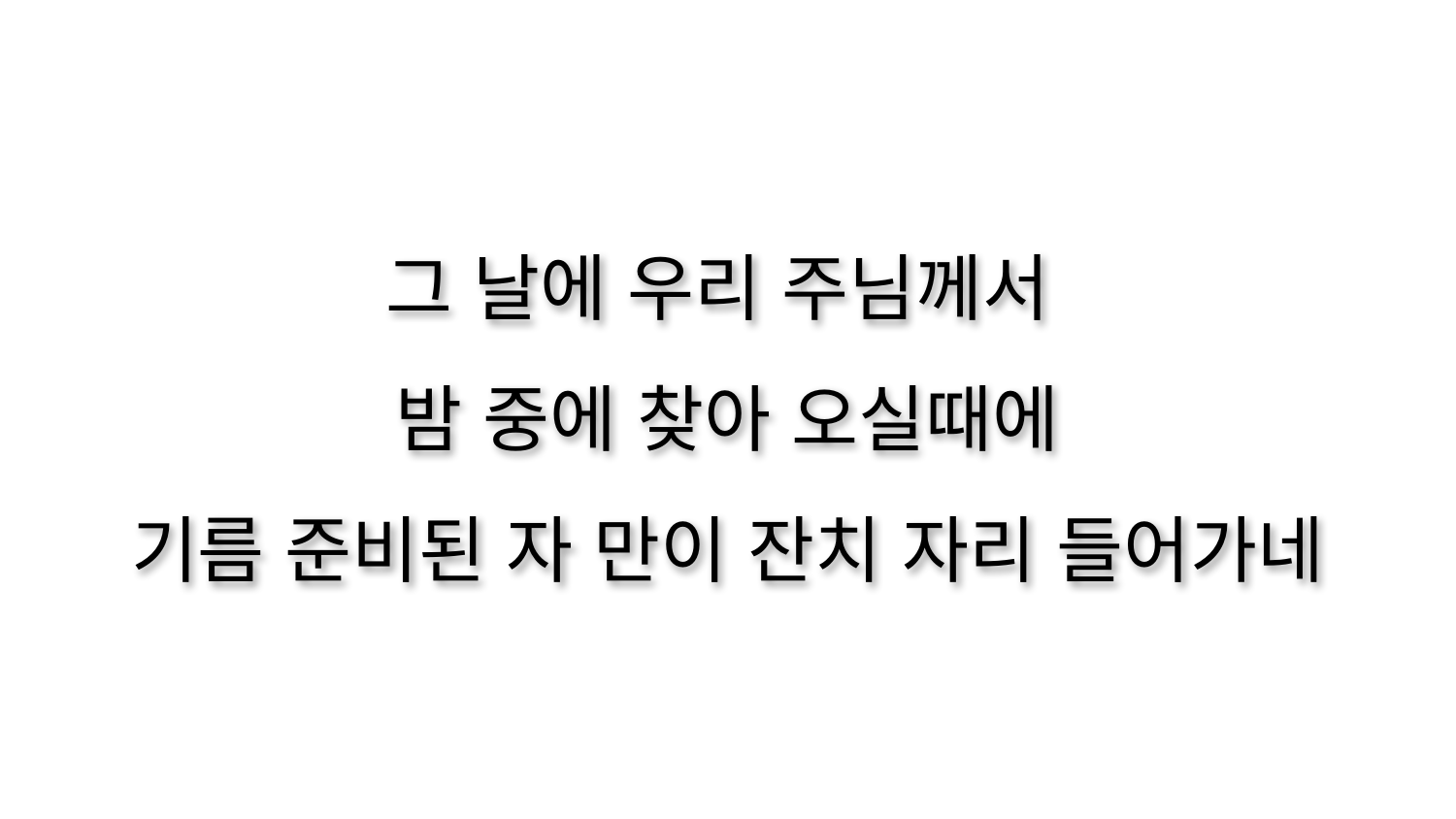

그 날에 우리 주님께서
밤 중에 찾아 오실때에
기름 준비된 자 만이 잔치 자리 들어가네